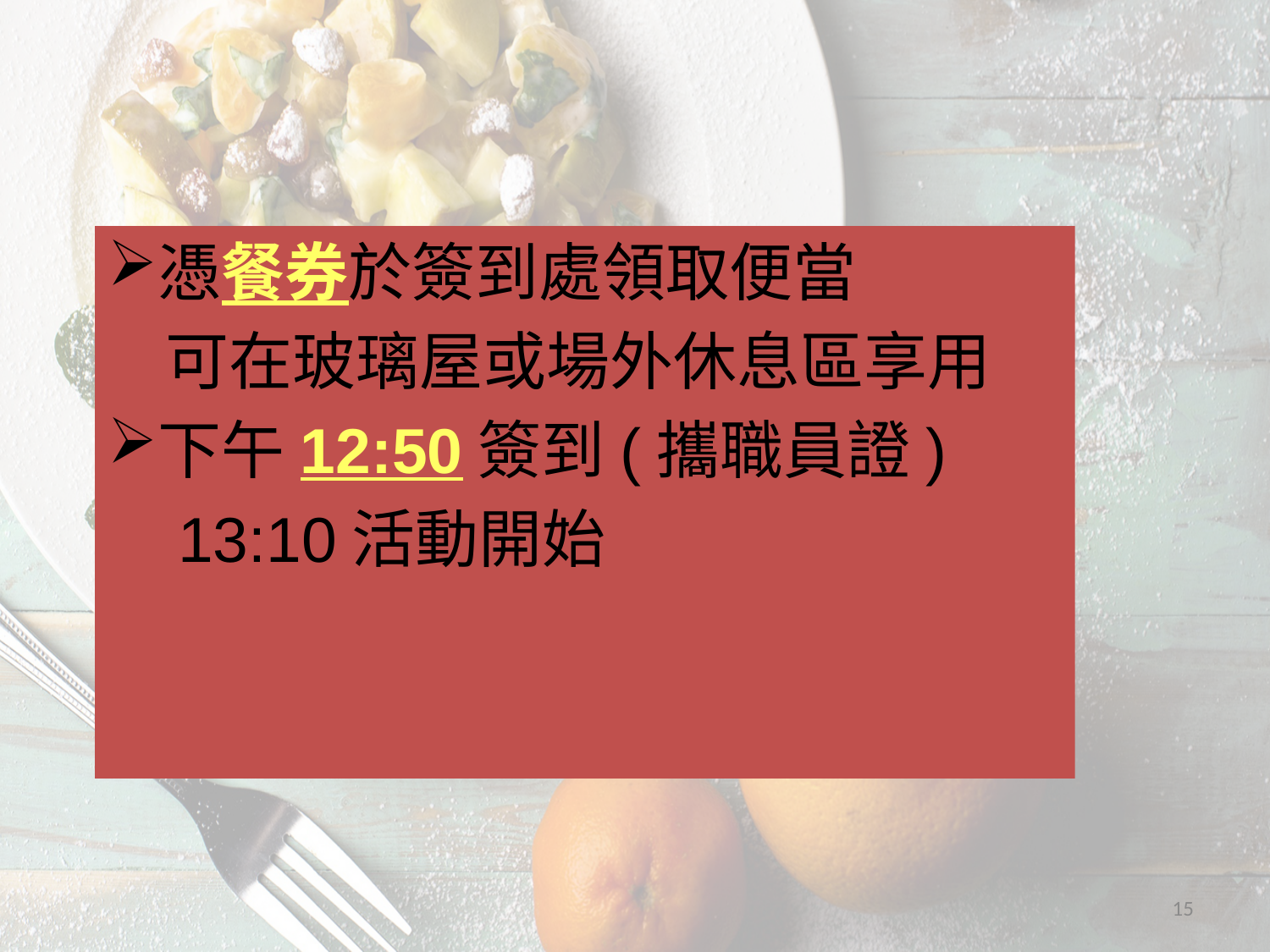

憑餐券於簽到處領取便當
   可在玻璃屋或場外休息區享用
下午12:50簽到(攜職員證)
    13:10活動開始
15